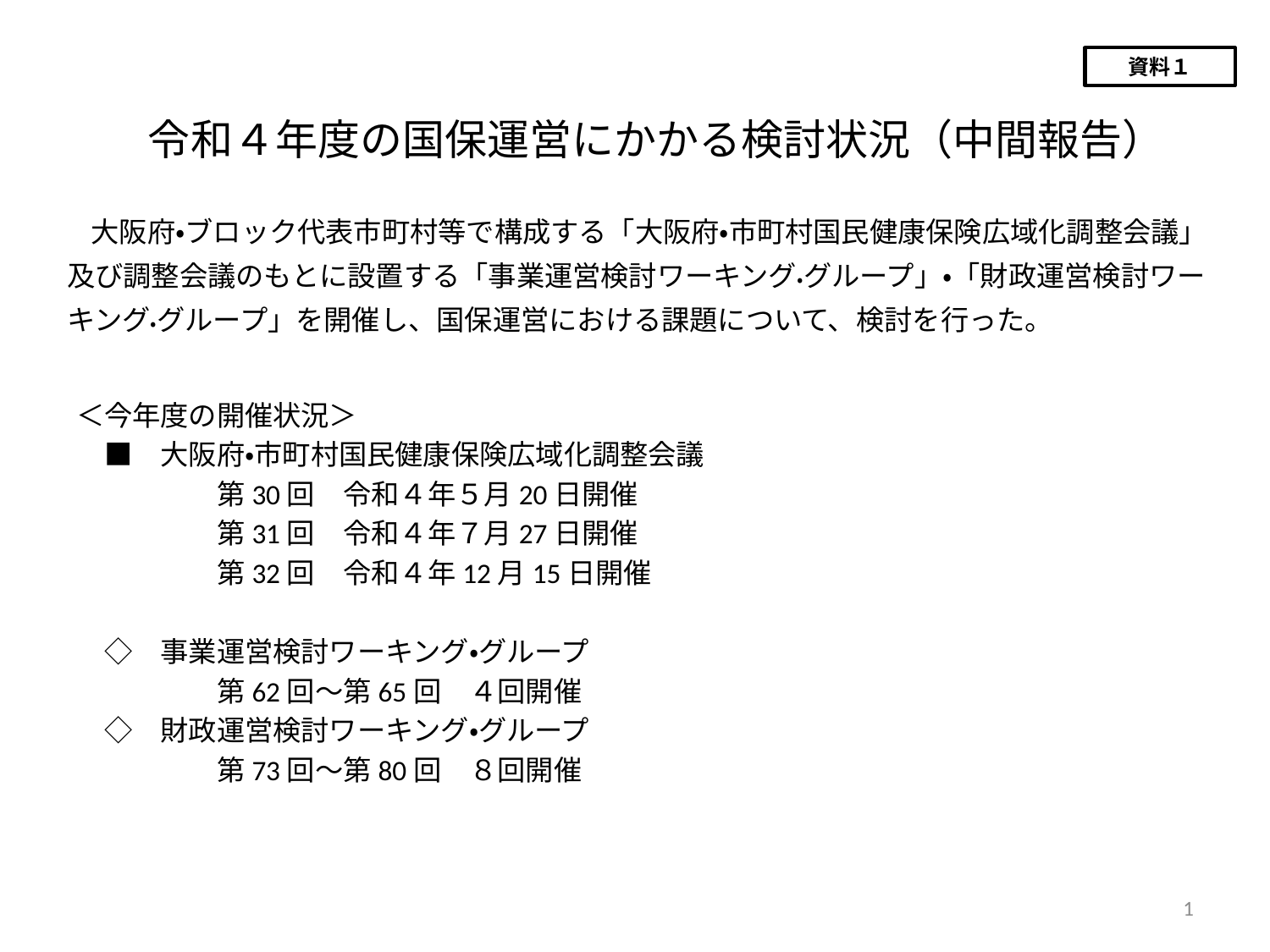

資料１
令和４年度の国保運営にかかる検討状況（中間報告）
# 大阪府・ブロック代表市町村等で構成する「大阪府・市町村国民健康保険広域化調整会議」及び調整会議のもとに設置する「事業運営検討ワーキング・グループ」・「財政運営検討ワーキング・グループ」を開催し、国保運営における課題について、検討を行った。
＜今年度の開催状況＞
　■　大阪府・市町村国民健康保険広域化調整会議
　　　　　第30回　令和４年５月20日開催
　　　　　第31回　令和４年７月27日開催
　　　　　第32回　令和４年12月15日開催

　◇　事業運営検討ワーキング・グループ
　　　　　第62回～第65回　４回開催
　◇　財政運営検討ワーキング・グループ
　　　　　第73回～第80回　８回開催
1